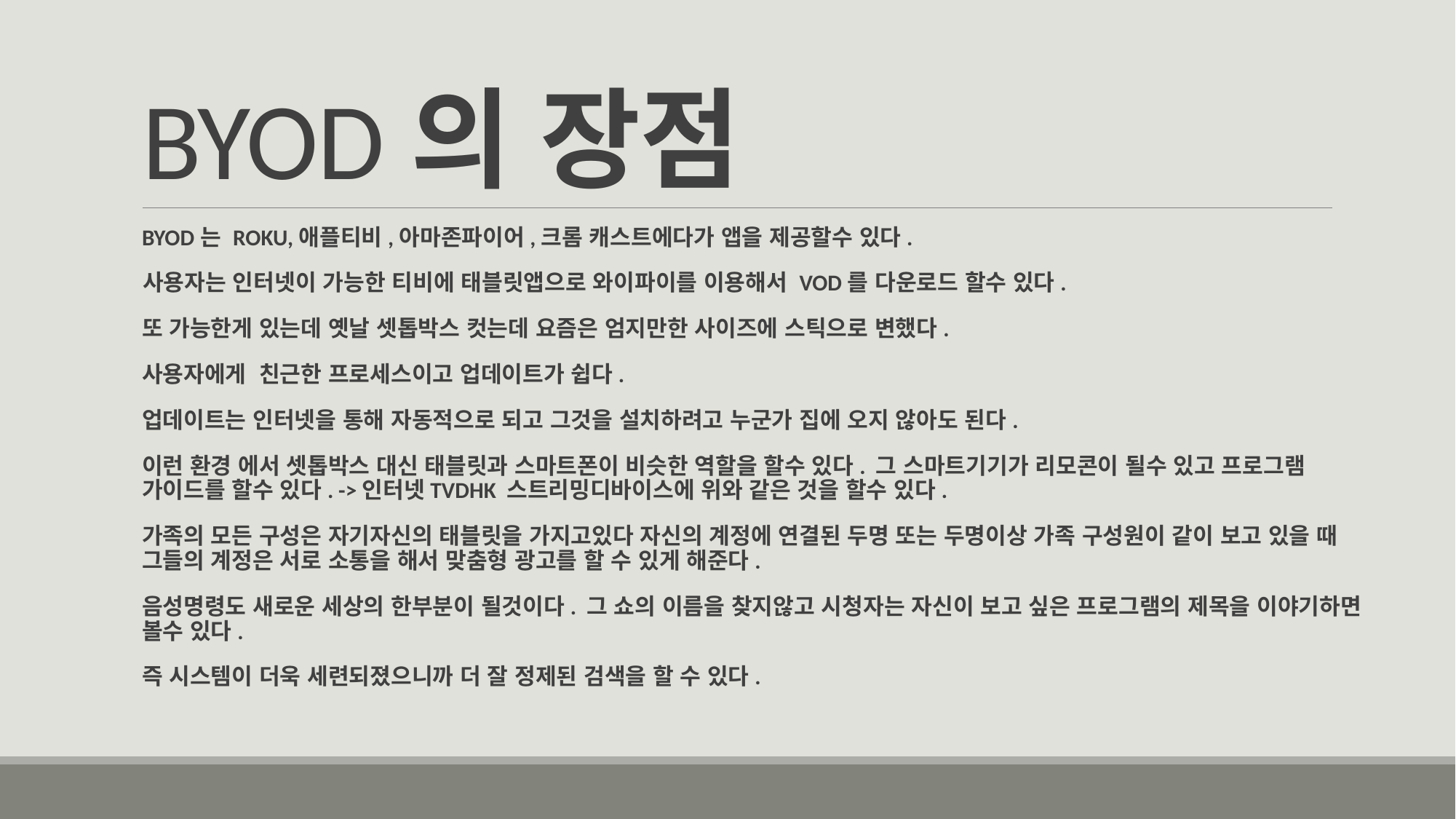

# BYOD의 장점
BYOD는 ROKU,애플티비,아마존파이어,크롬 캐스트에다가 앱을 제공할수 있다.
 사용자는 인터넷이 가능한 티비에 태블릿앱으로 와이파이를 이용해서 VOD를 다운로드 할수 있다.
또 가능한게 있는데 옛날 셋톱박스 컷는데 요즘은 엄지만한 사이즈에 스틱으로 변했다.
사용자에게  친근한 프로세스이고 업데이트가 쉽다.
업데이트는 인터넷을 통해 자동적으로 되고 그것을 설치하려고 누군가 집에 오지 않아도 된다.
이런 환경 에서 셋톱박스 대신 태블릿과 스마트폰이 비슷한 역할을 할수 있다. 그 스마트기기가 리모콘이 될수 있고 프로그램 가이드를 할수 있다. ->인터넷TVDHK 스트리밍디바이스에 위와 같은 것을 할수 있다.
가족의 모든 구성은 자기자신의 태블릿을 가지고있다 자신의 계정에 연결된 두명 또는 두명이상 가족 구성원이 같이 보고 있을 때 그들의 계정은 서로 소통을 해서 맞춤형 광고를 할 수 있게 해준다.
음성명령도 새로운 세상의 한부분이 될것이다. 그 쇼의 이름을 찾지않고 시청자는 자신이 보고 싶은 프로그램의 제목을 이야기하면 볼수 있다.
즉 시스템이 더욱 세련되졌으니까 더 잘 정제된 검색을 할 수 있다.